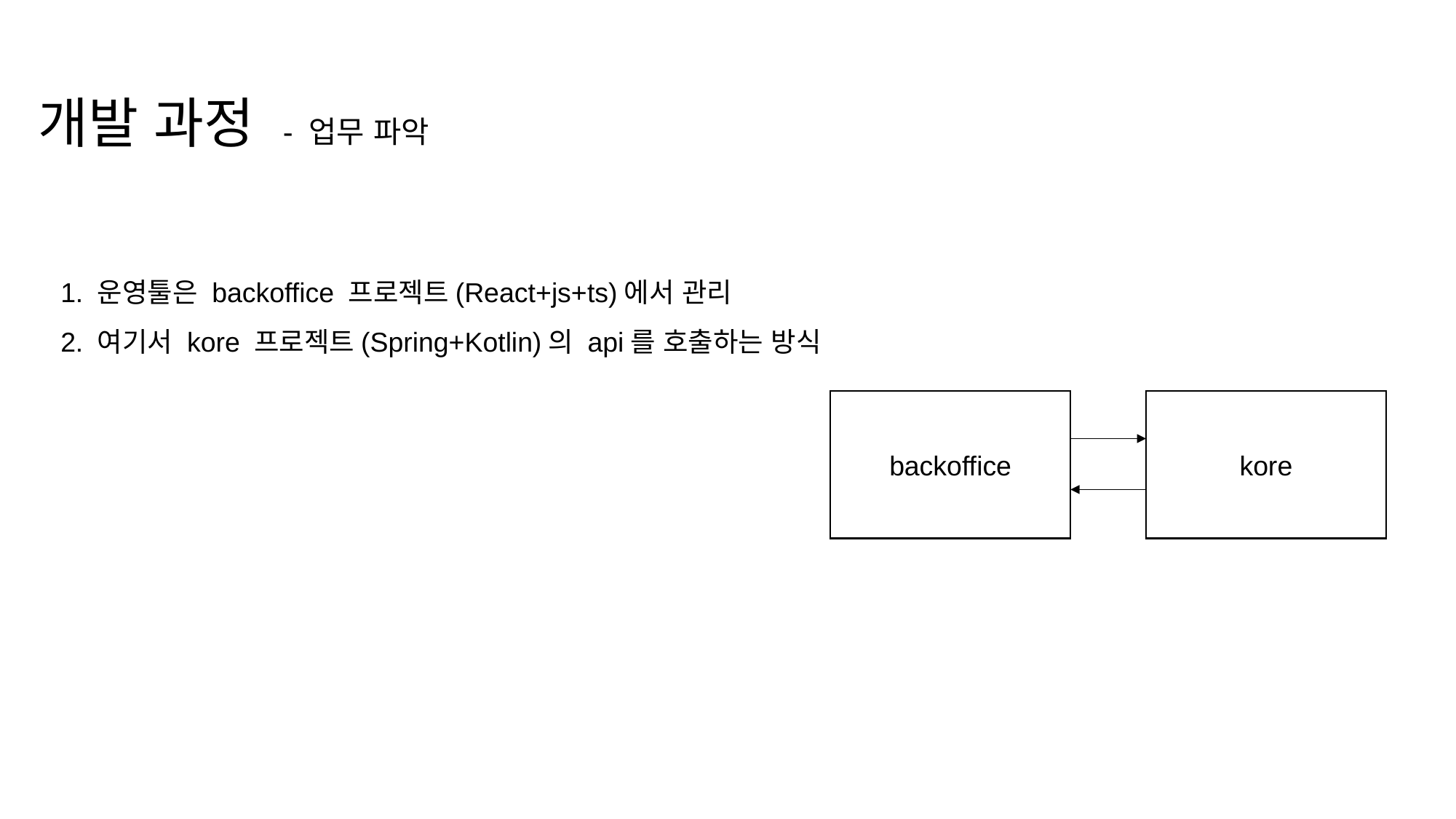

개발 과정 - 업무 파악
1. 운영툴은 backoffice 프로젝트(React+js+ts)에서 관리
2. 여기서 kore 프로젝트(Spring+Kotlin)의 api를 호출하는 방식
backoffice
kore